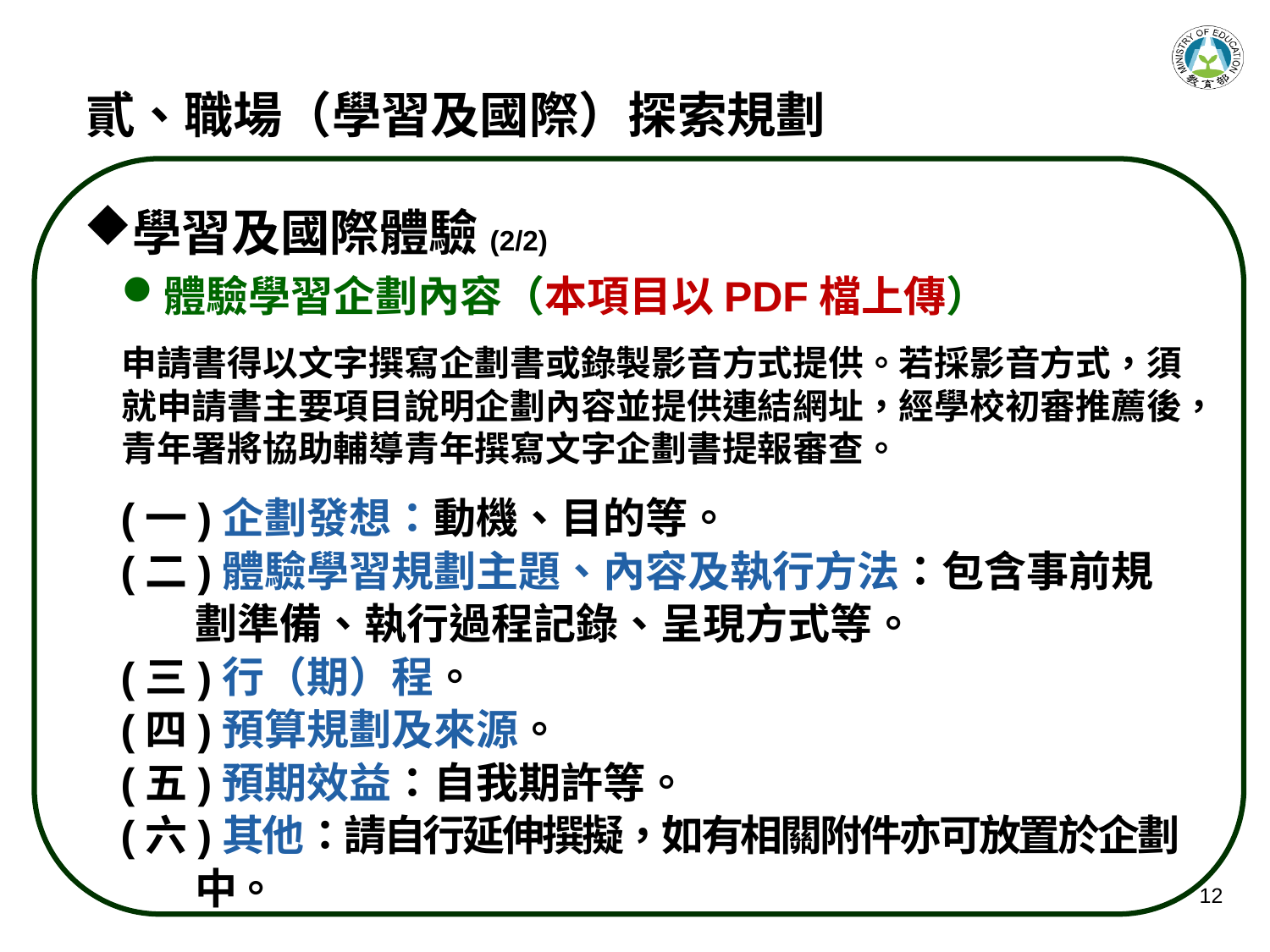

貳、職場（學習及國際）探索規劃

學習及國際體驗(2/2)
體驗學習企劃內容（本項目以PDF檔上傳）
申請書得以文字撰寫企劃書或錄製影音方式提供。若採影音方式，須就申請書主要項目說明企劃內容並提供連結網址，經學校初審推薦後，青年署將協助輔導青年撰寫文字企劃書提報審查。
(一)企劃發想：動機、目的等。
(二)體驗學習規劃主題、內容及執行方法：包含事前規劃準備、執行過程記錄、呈現方式等。
(三)行（期）程。
(四)預算規劃及來源。
(五)預期效益：自我期許等。
(六)其他：請自行延伸撰擬，如有相關附件亦可放置於企劃中。

12